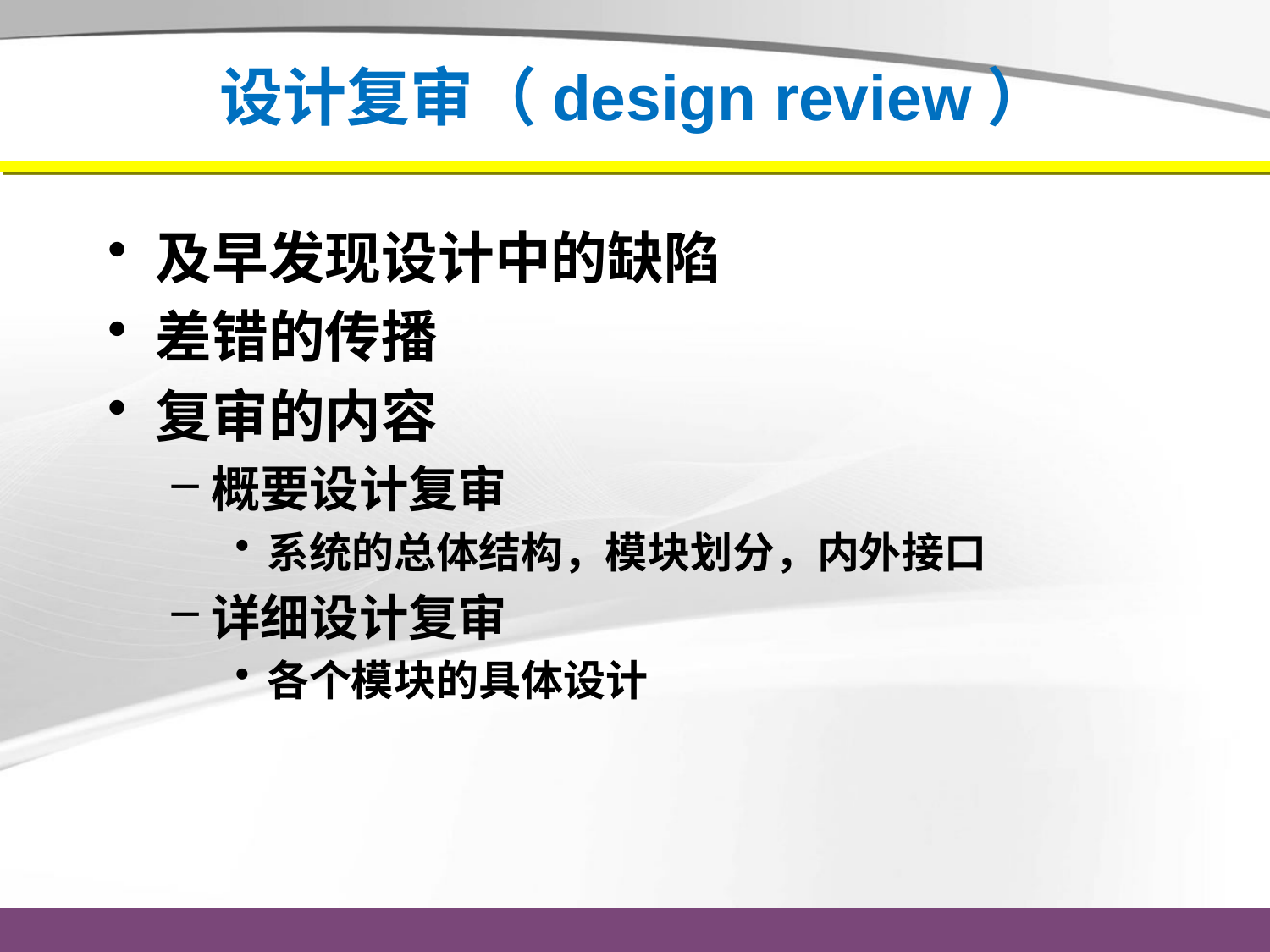

# 设计复审（design review）
及早发现设计中的缺陷
差错的传播
复审的内容
概要设计复审
系统的总体结构，模块划分，内外接口
详细设计复审
各个模块的具体设计